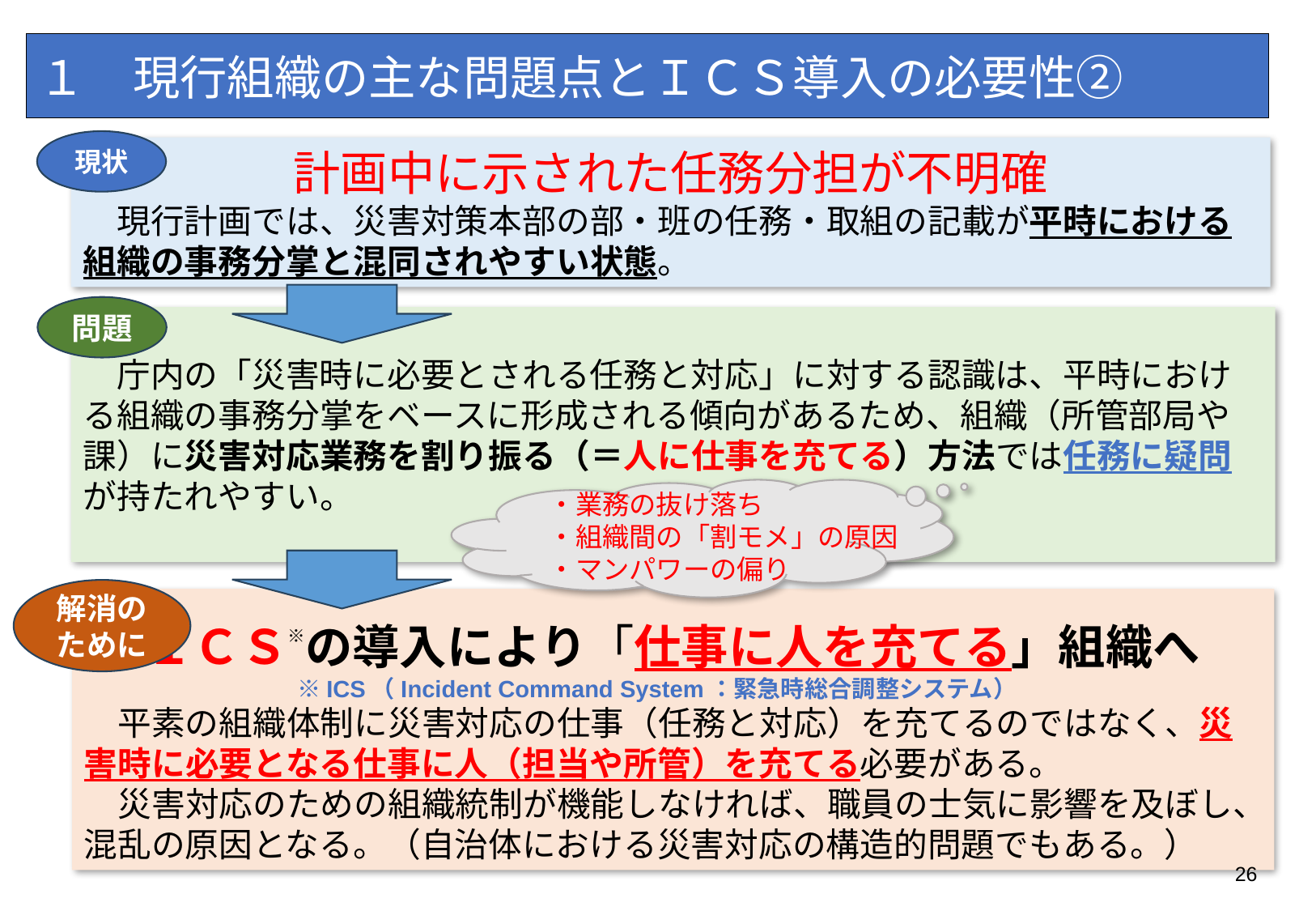

１　現行組織の主な問題点とＩＣＳ導入の必要性②
現状
計画中に示された任務分担が不明確
　現行計画では、災害対策本部の部・班の任務・取組の記載が平時における組織の事務分掌と混同されやすい状態。

問題

　庁内の「災害時に必要とされる任務と対応」に対する認識は、平時における組織の事務分掌をベースに形成される傾向があるため、組織（所管部局や課）に災害対応業務を割り振る（＝人に仕事を充てる）方法では任務に疑問が持たれやすい。

・業務の抜け落ち
・組織間の「割モメ」の原因
・マンパワーの偏り

解消の
ために

ＩＣＳ※の導入により「仕事に人を充てる」組織へ
　　　　　　　　　※ICS（Incident Command System：緊急時総合調整システム）
　平素の組織体制に災害対応の仕事（任務と対応）を充てるのではなく、災害時に必要となる仕事に人（担当や所管）を充てる必要がある。
　災害対応のための組織統制が機能しなければ、職員の士気に影響を及ぼし、混乱の原因となる。（自治体における災害対応の構造的問題でもある。）
26